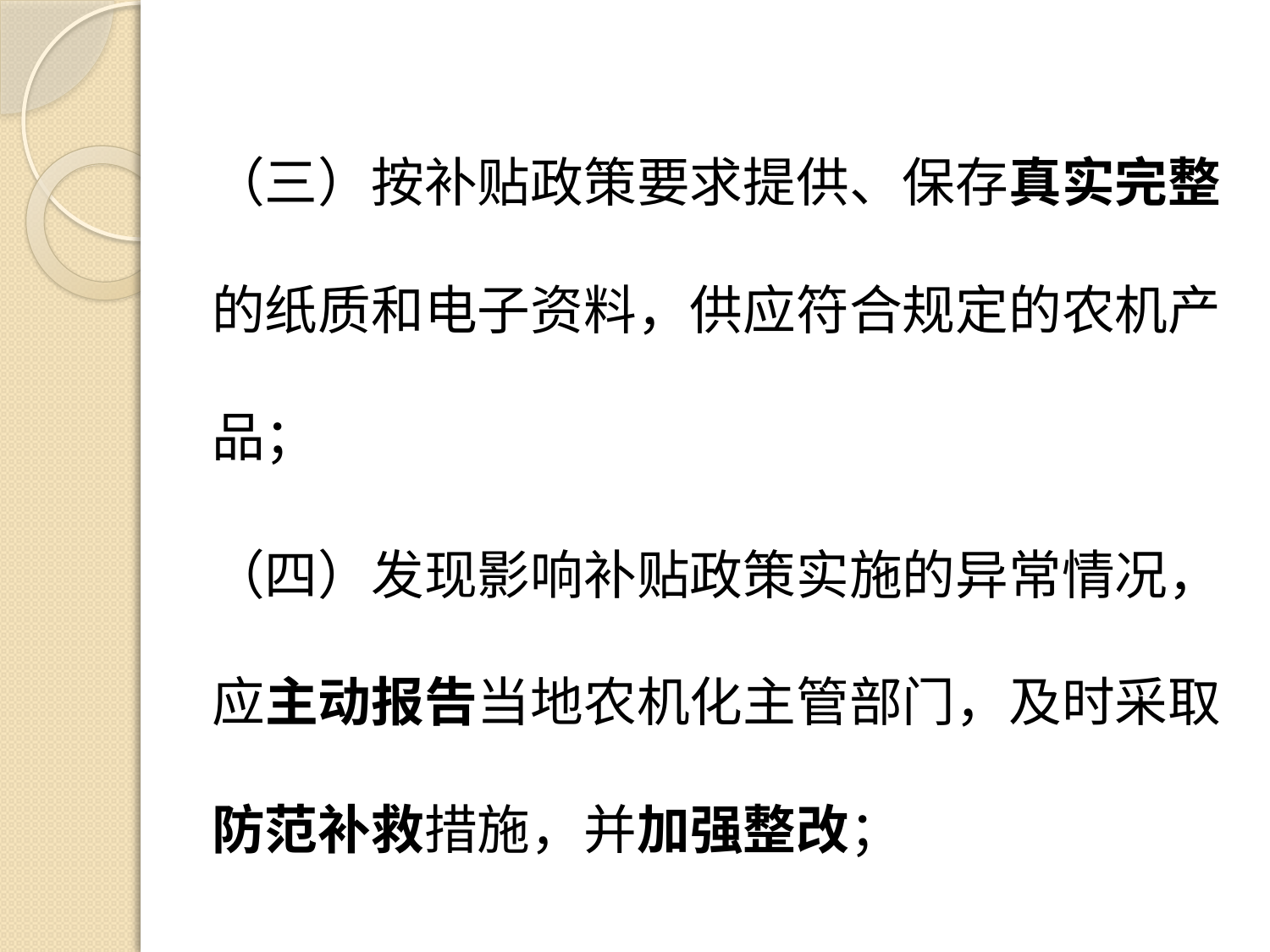

（三）按补贴政策要求提供、保存真实完整的纸质和电子资料，供应符合规定的农机产品；
（四）发现影响补贴政策实施的异常情况，应主动报告当地农机化主管部门，及时采取防范补救措施，并加强整改；